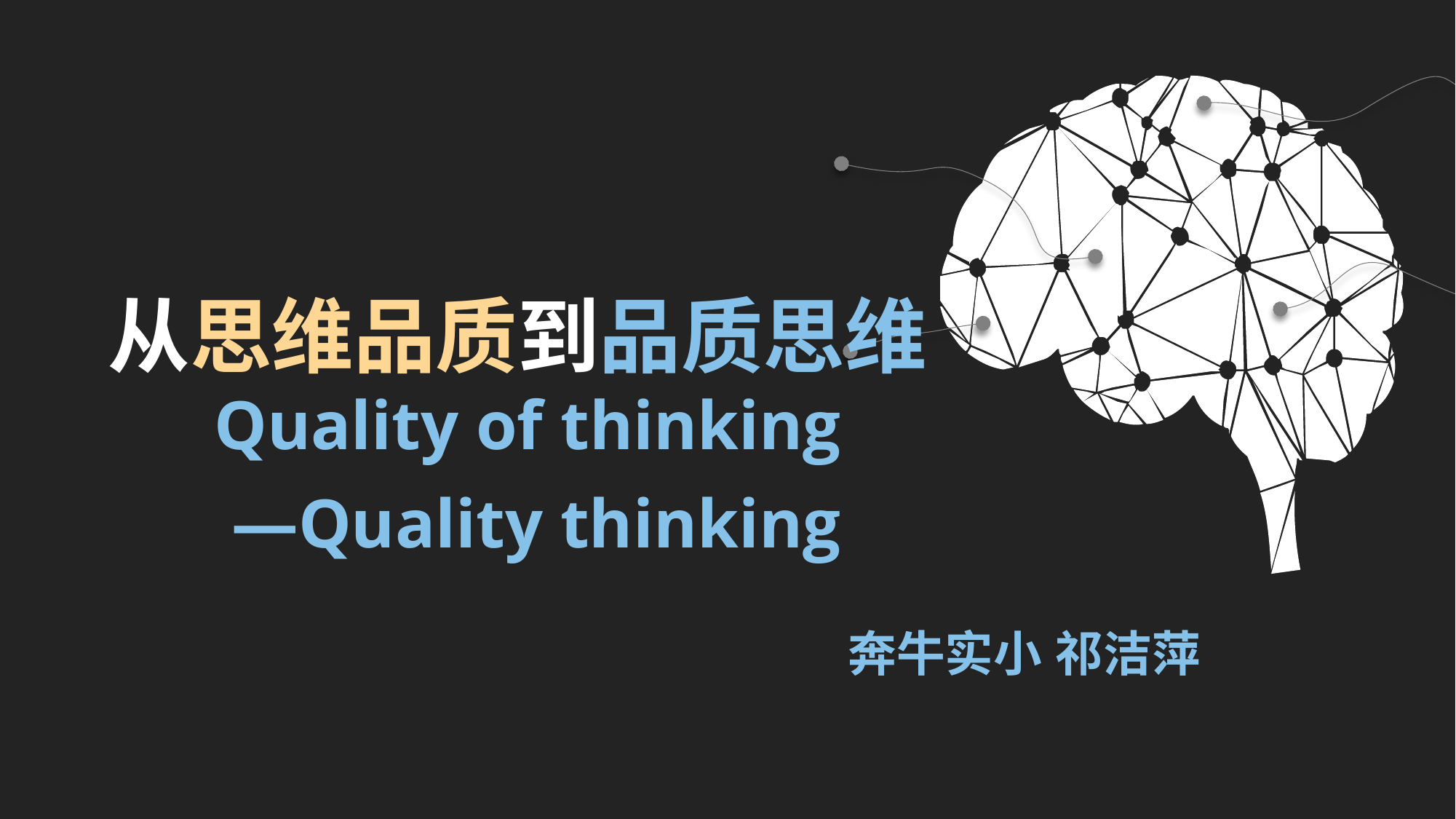

从思维品质到品质思维Quality of thinking
 —Quality thinking
奔牛实小 祁洁萍